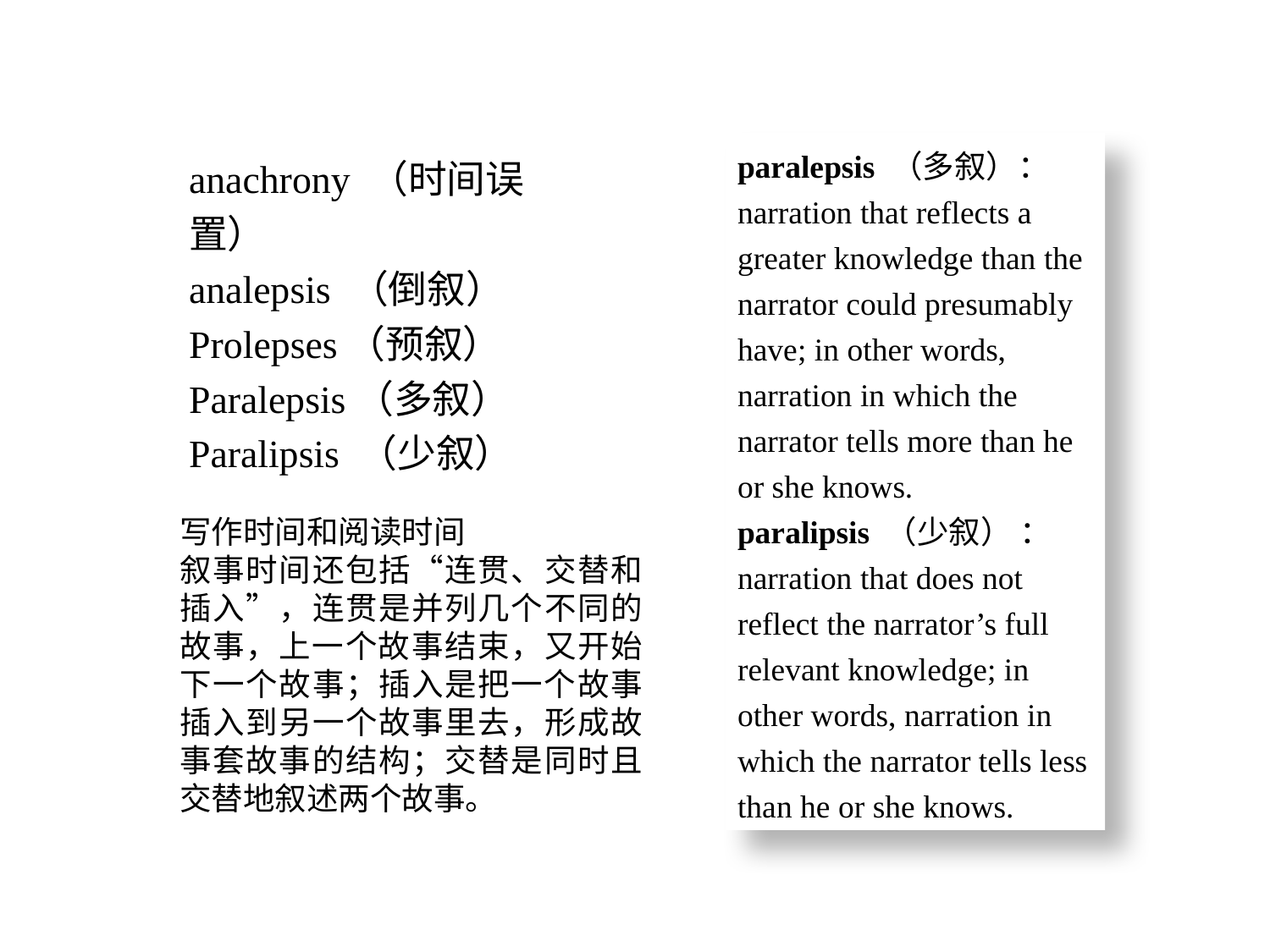

paralepsis （多叙）： narration that reflects a greater knowledge than the narrator could presumably have; in other words, narration in which the narrator tells more than he or she knows.
paralipsis （少叙） ： narration that does not reflect the narrator’s full relevant knowledge; in other words, narration in which the narrator tells less than he or she knows.
anachrony （时间误置）
analepsis （倒叙）
Prolepses（预叙）
Paralepsis（多叙）
Paralipsis （少叙）
写作时间和阅读时间
叙事时间还包括“连贯、交替和插入”，连贯是并列几个不同的故事，上一个故事结束，又开始下一个故事；插入是把一个故事插入到另一个故事里去，形成故事套故事的结构；交替是同时且交替地叙述两个故事。

18